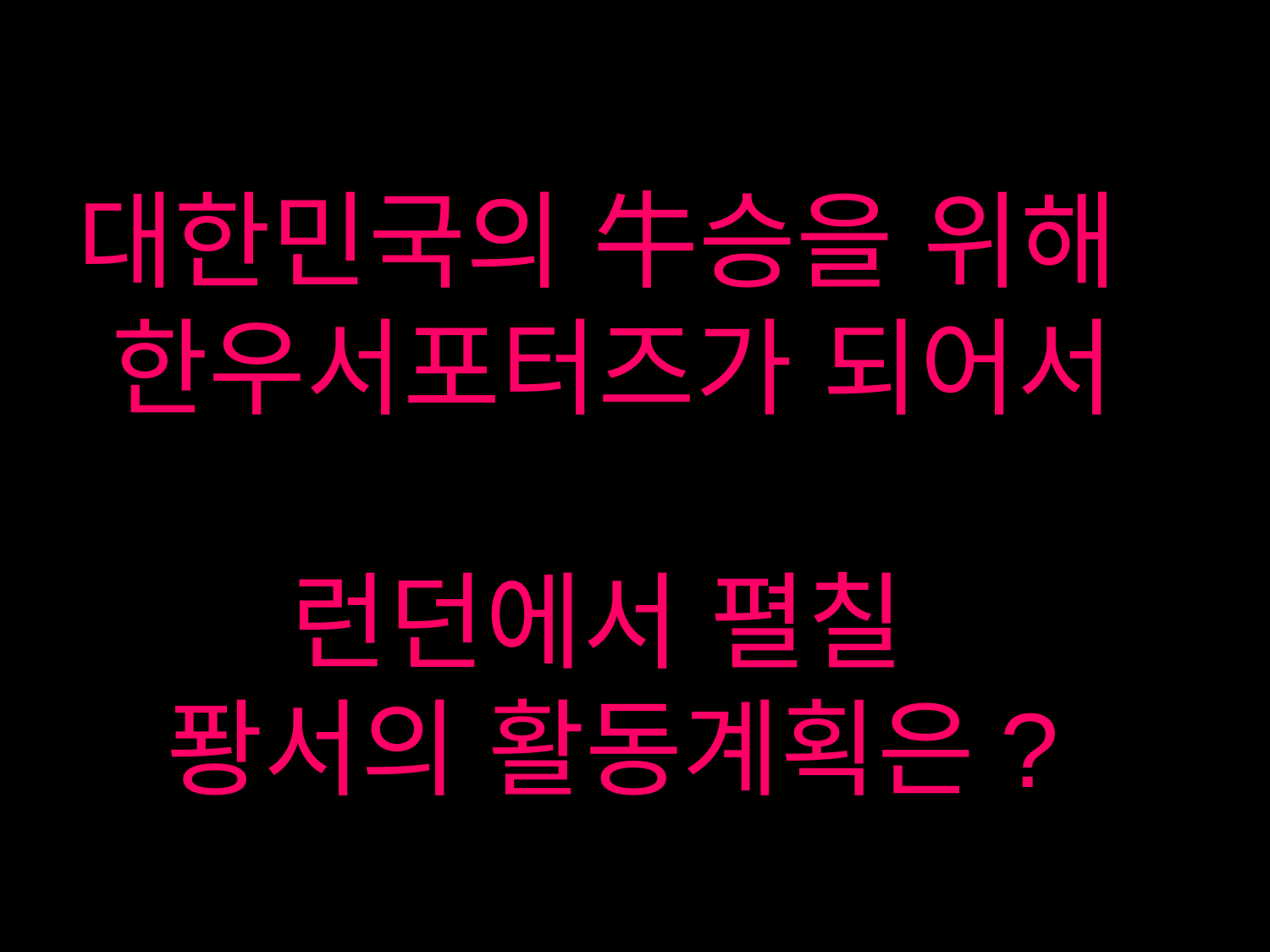

대한민국의 牛승을 위해
한우서포터즈가 되어서

런던에서 펼칠
퐝서의 활동계획은?